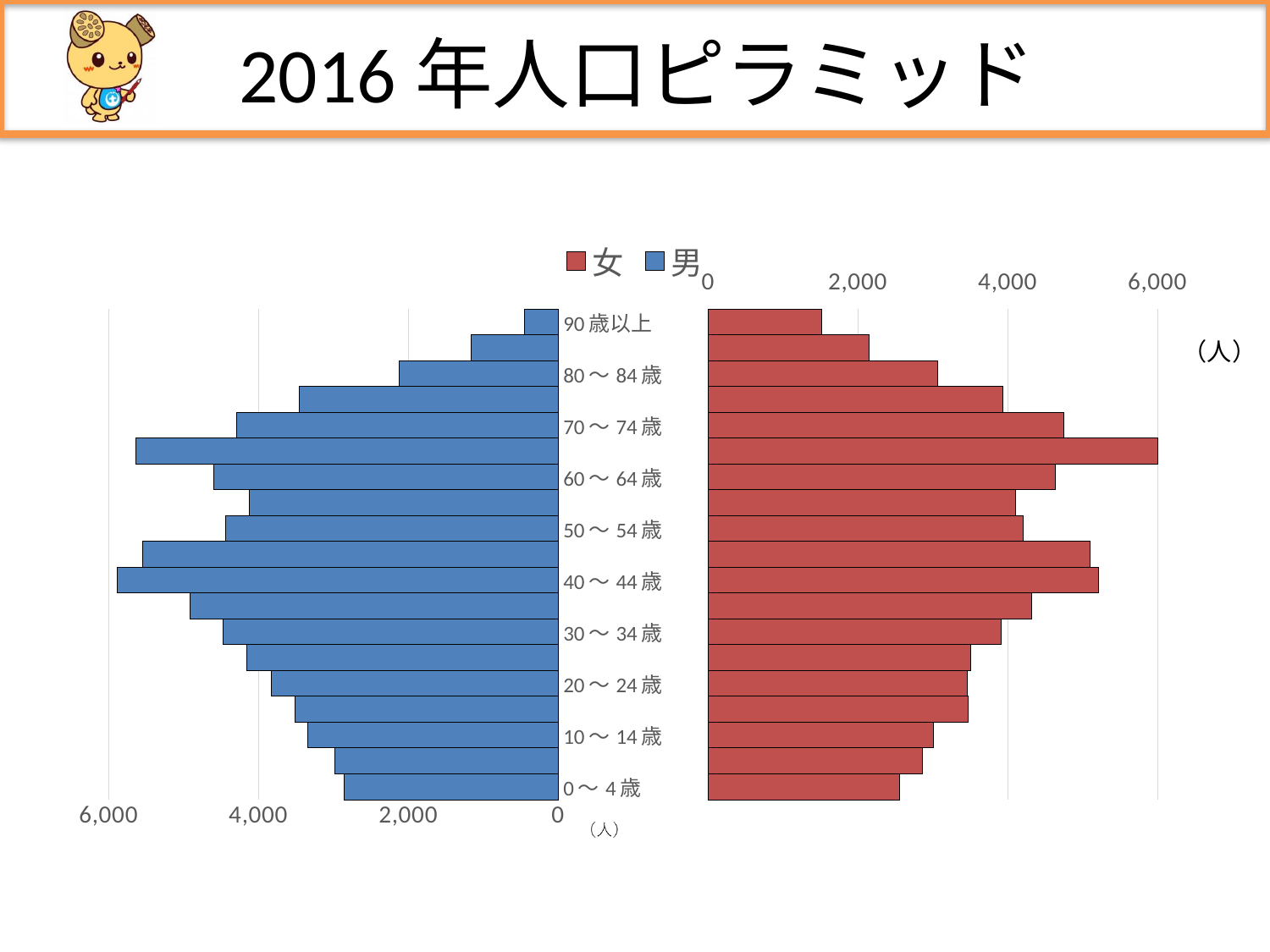

# 2016年人口ピラミッド

### Chart

| Category | 男 | 女 |
|---|---|---|
| 0～4歳 | 2864.0 | 2554.0 |
| 5～9歳 | 2988.0 | 2865.0 |
| 10～14歳 | 3347.0 | 3006.0 |
| 15～19歳 | 3515.0 | 3468.0 |
| 20～24歳 | 3829.0 | 3455.0 |
| 25～29歳 | 4157.0 | 3505.0 |
| 30～34歳 | 4476.0 | 3914.0 |
| 35～39歳 | 4910.0 | 4316.0 |
| 40～44歳 | 5888.0 | 5216.0 |
| 45～49歳 | 5547.0 | 5097.0 |
| 50～54歳 | 4437.0 | 4211.0 |
| 55～59歳 | 4129.0 | 4101.0 |
| 60～64歳 | 4601.0 | 4630.0 |
| 65～69歳 | 5642.0 | 6106.0 |
| 70～74歳 | 4298.0 | 4752.0 |
| 75～79歳 | 3457.0 | 3938.0 |
| 80～84歳 | 2123.0 | 3069.0 |
| 85～89歳 | 1167.0 | 2144.0 |
| 90歳以上 | 456.0 | 1521.0 |
（人）